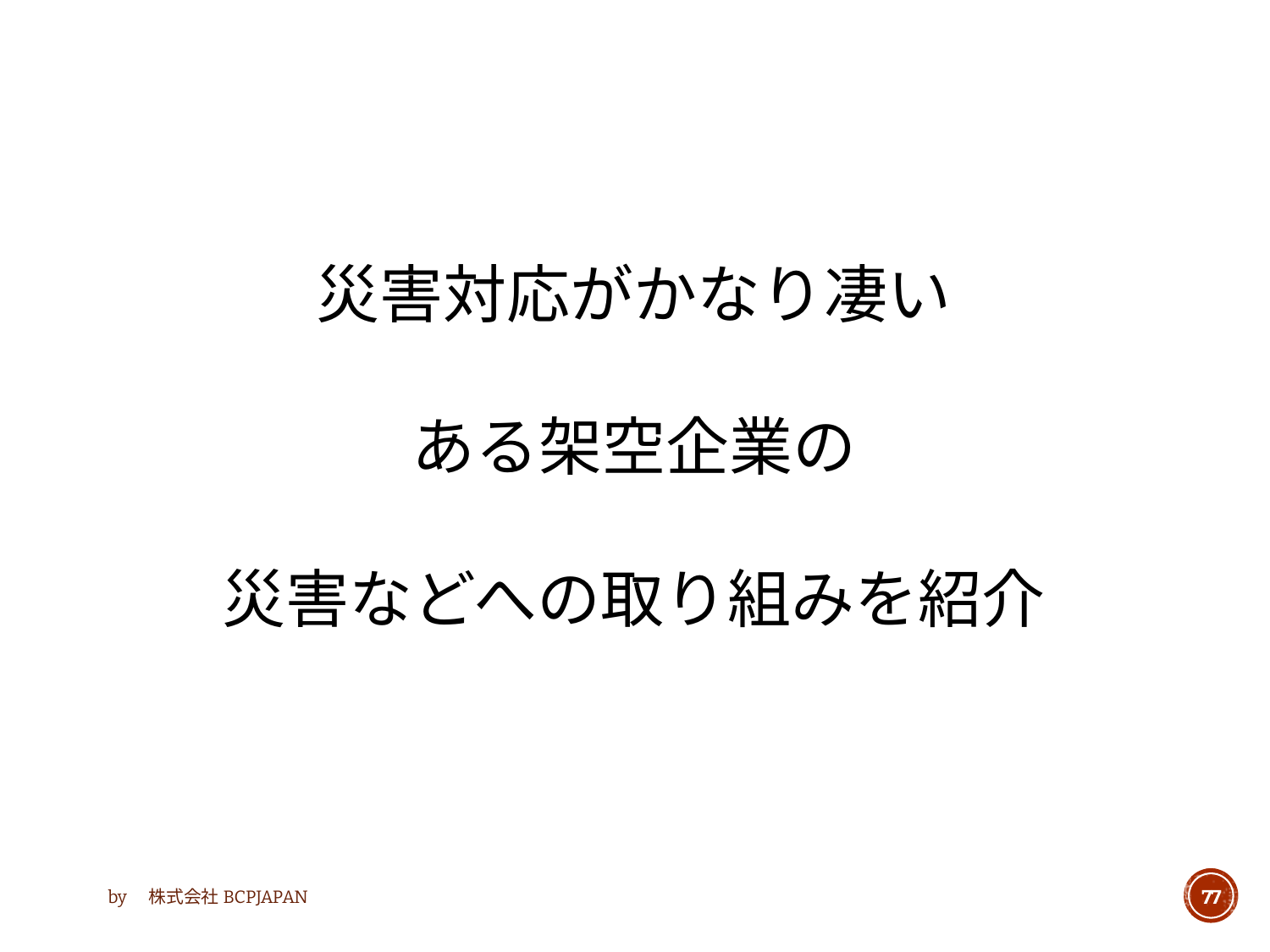

災害対応がかなり凄い

ある架空企業の

災害などへの取り組みを紹介
by　株式会社BCPJAPAN
77